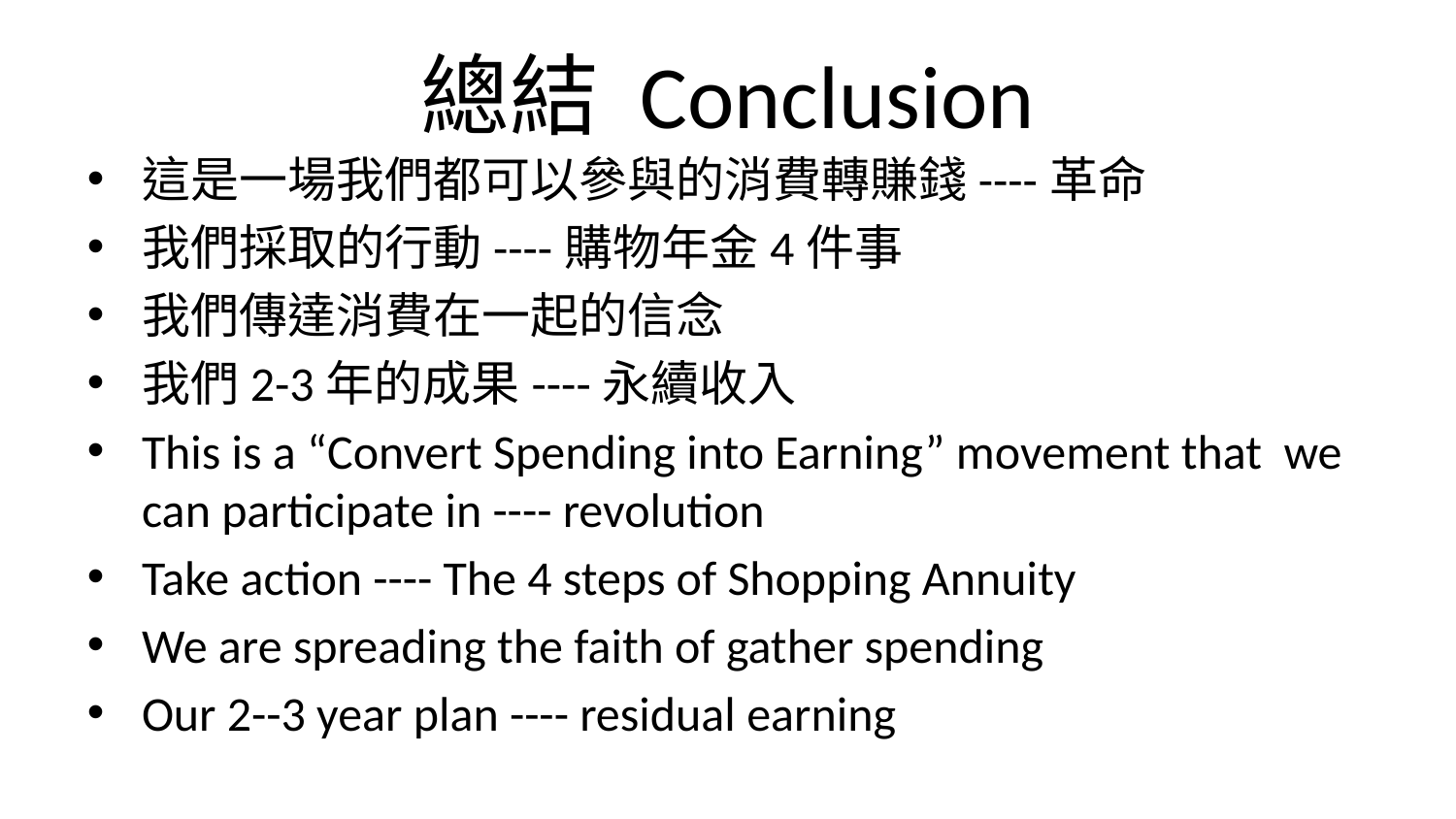

# 總結 Conclusion
這是一場我們都可以參與的消費轉賺錢----革命
我們採取的行動----購物年金4件事
我們傳達消費在一起的信念
我們2-3年的成果----永續收入
This is a “Convert Spending into Earning” movement that  we can participate in ---- revolution
Take action ---- The 4 steps of Shopping Annuity
We are spreading the faith of gather spending
Our 2--3 year plan ---- residual earning